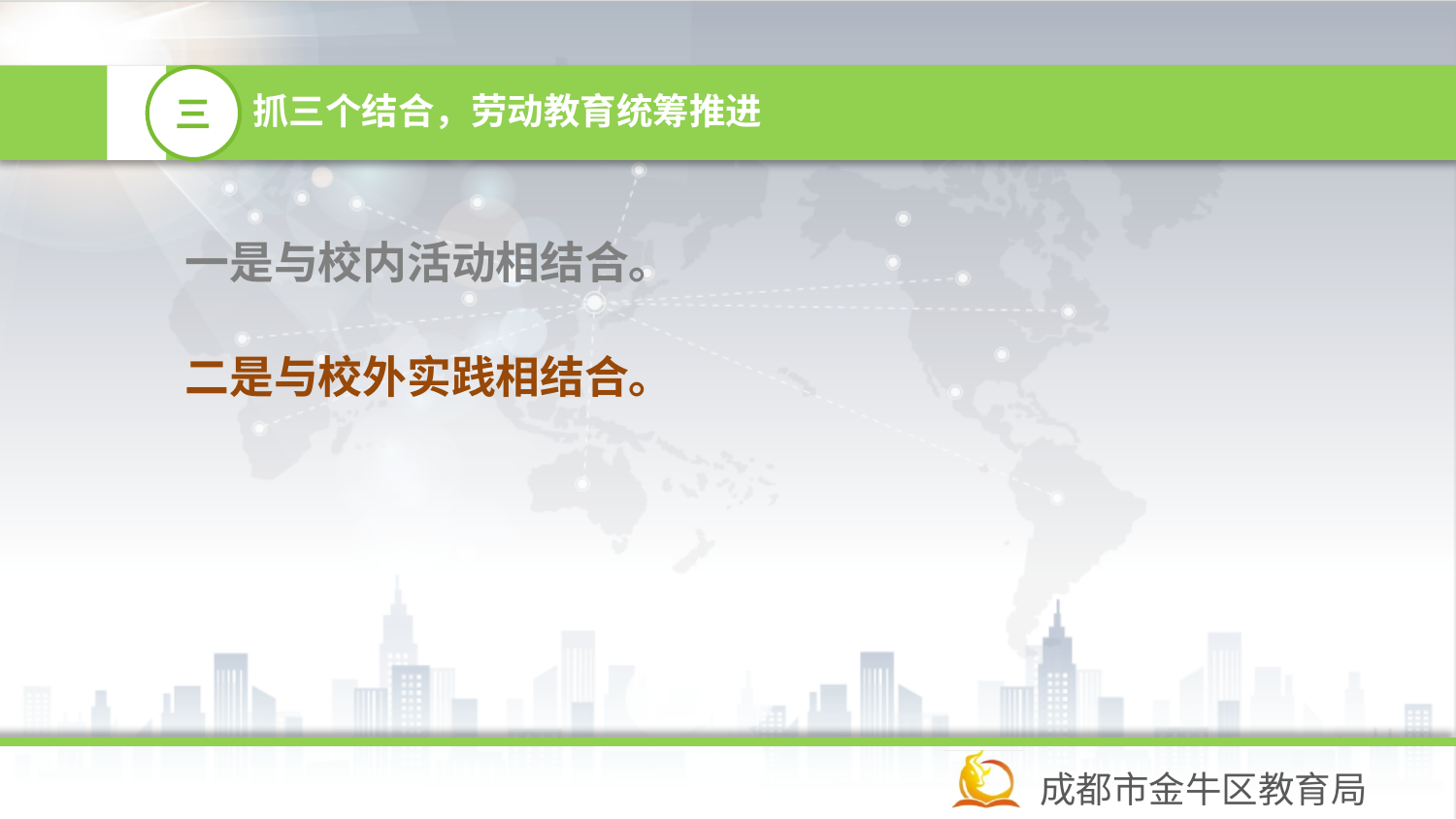

三
抓三个结合，劳动教育统筹推进
一是与校内活动相结合。
二是与校外实践相结合。